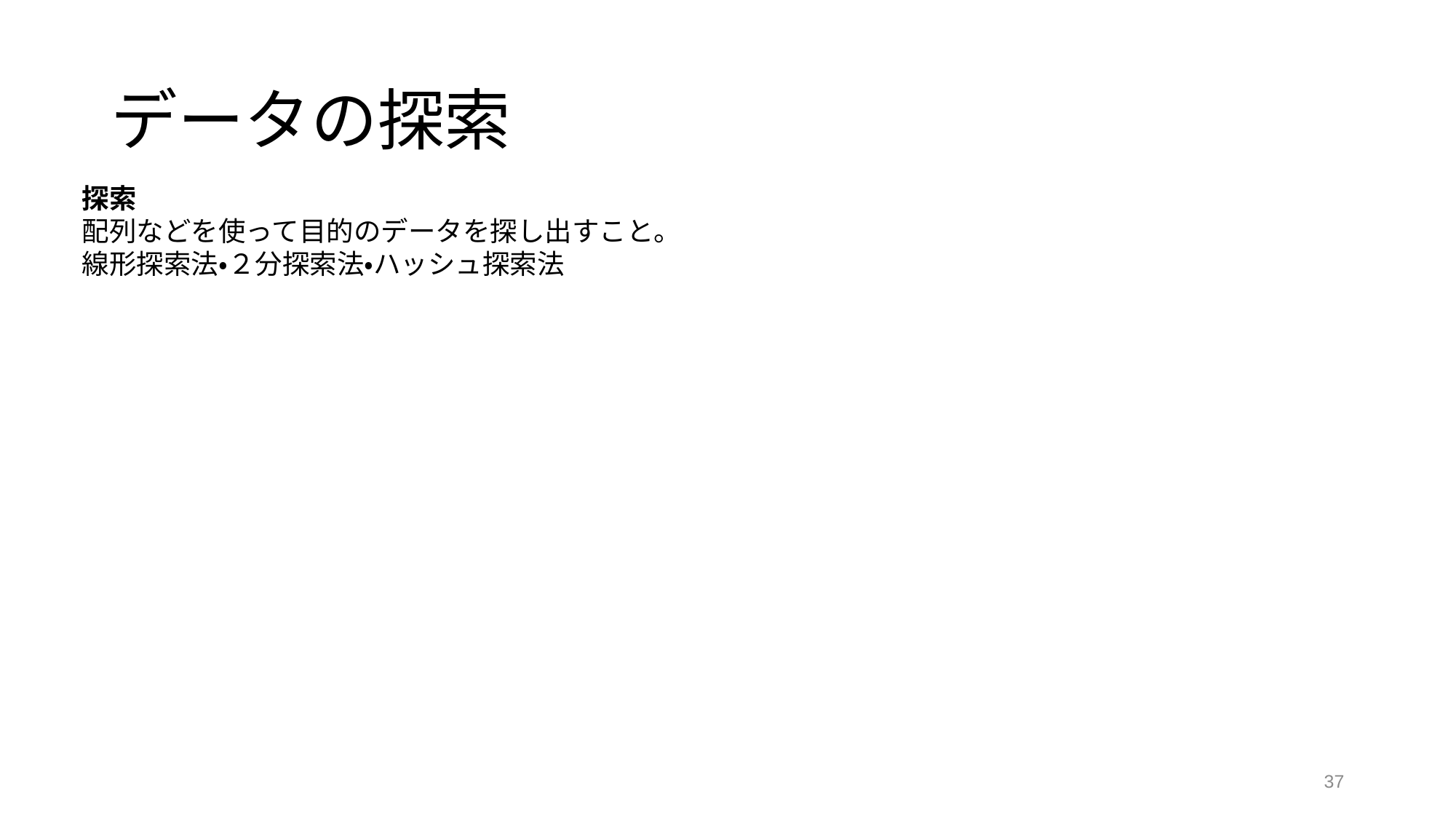

# データの探索
探索
配列などを使って目的のデータを探し出すこと。
線形探索法・２分探索法・ハッシュ探索法
37